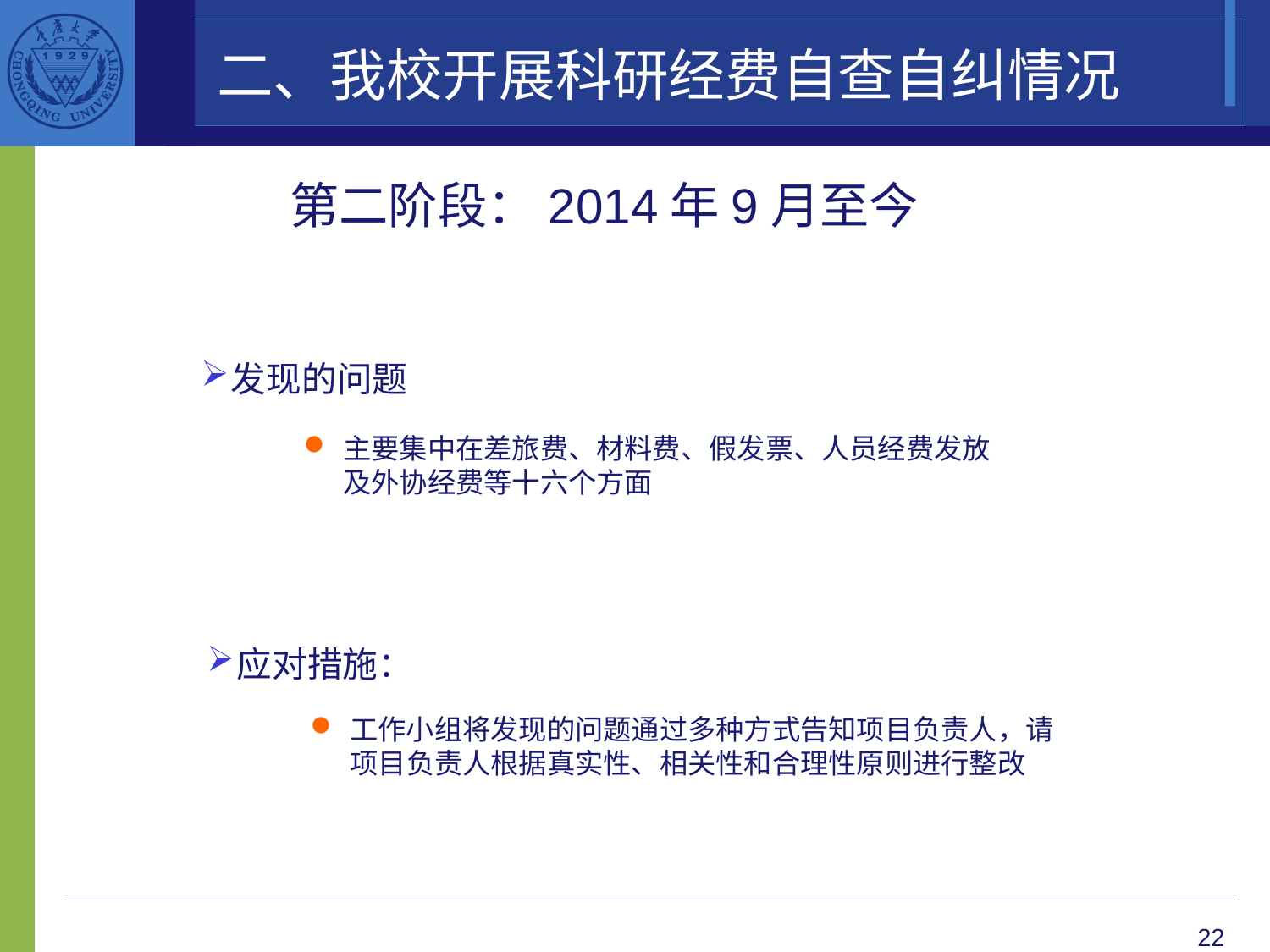

二、我校开展科研经费自查自纠情况
第二阶段：2014年9月至今
发现的问题
主要集中在差旅费、材料费、假发票、人员经费发放及外协经费等十六个方面
应对措施：
工作小组将发现的问题通过多种方式告知项目负责人，请项目负责人根据真实性、相关性和合理性原则进行整改

22